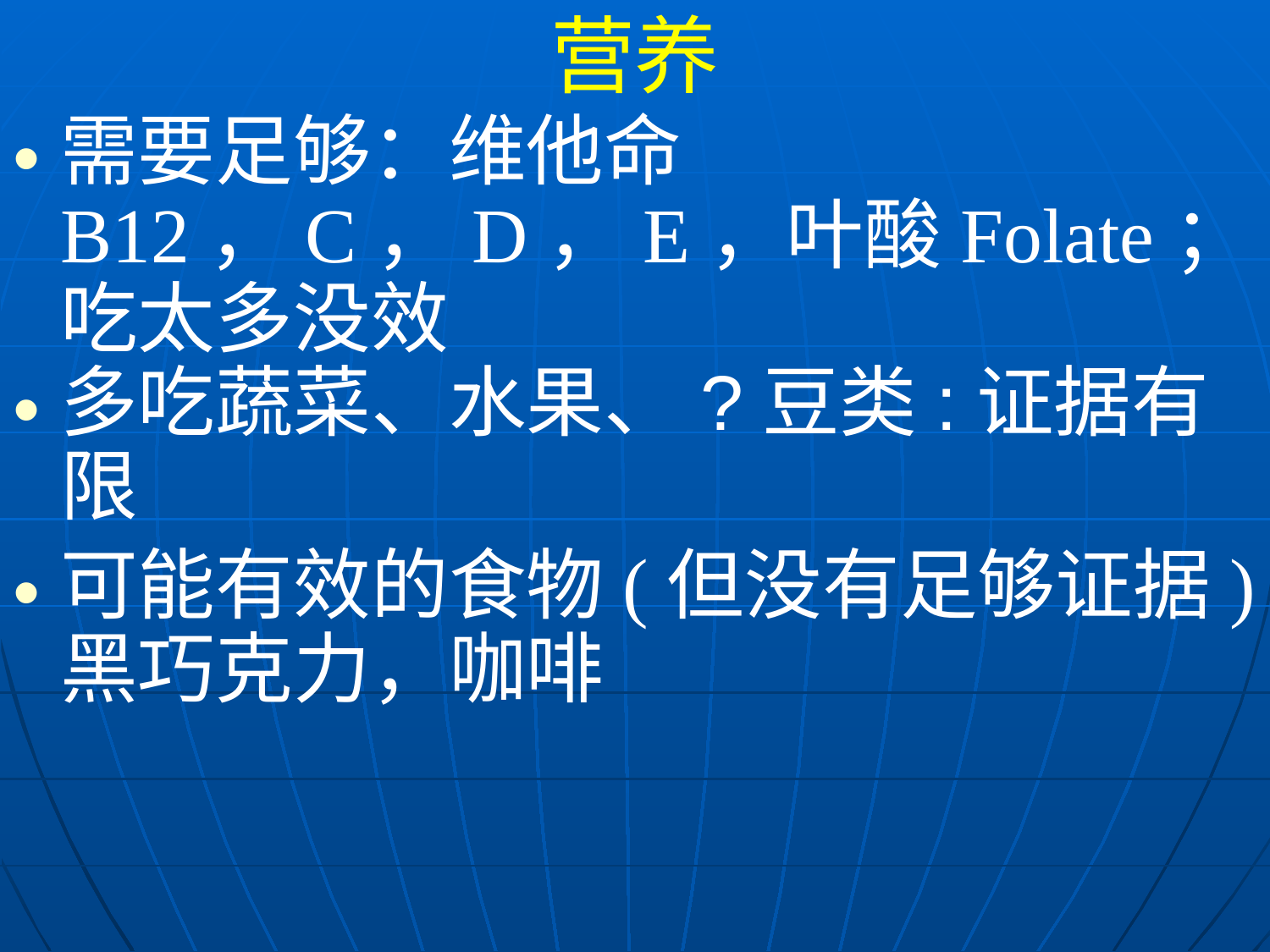

营养
需要足够：维他命B12，C，D，E，叶酸Folate；吃太多没效
多吃蔬菜、水果、?豆类:证据有限
可能有效的食物(但没有足够证据)黑巧克力，咖啡